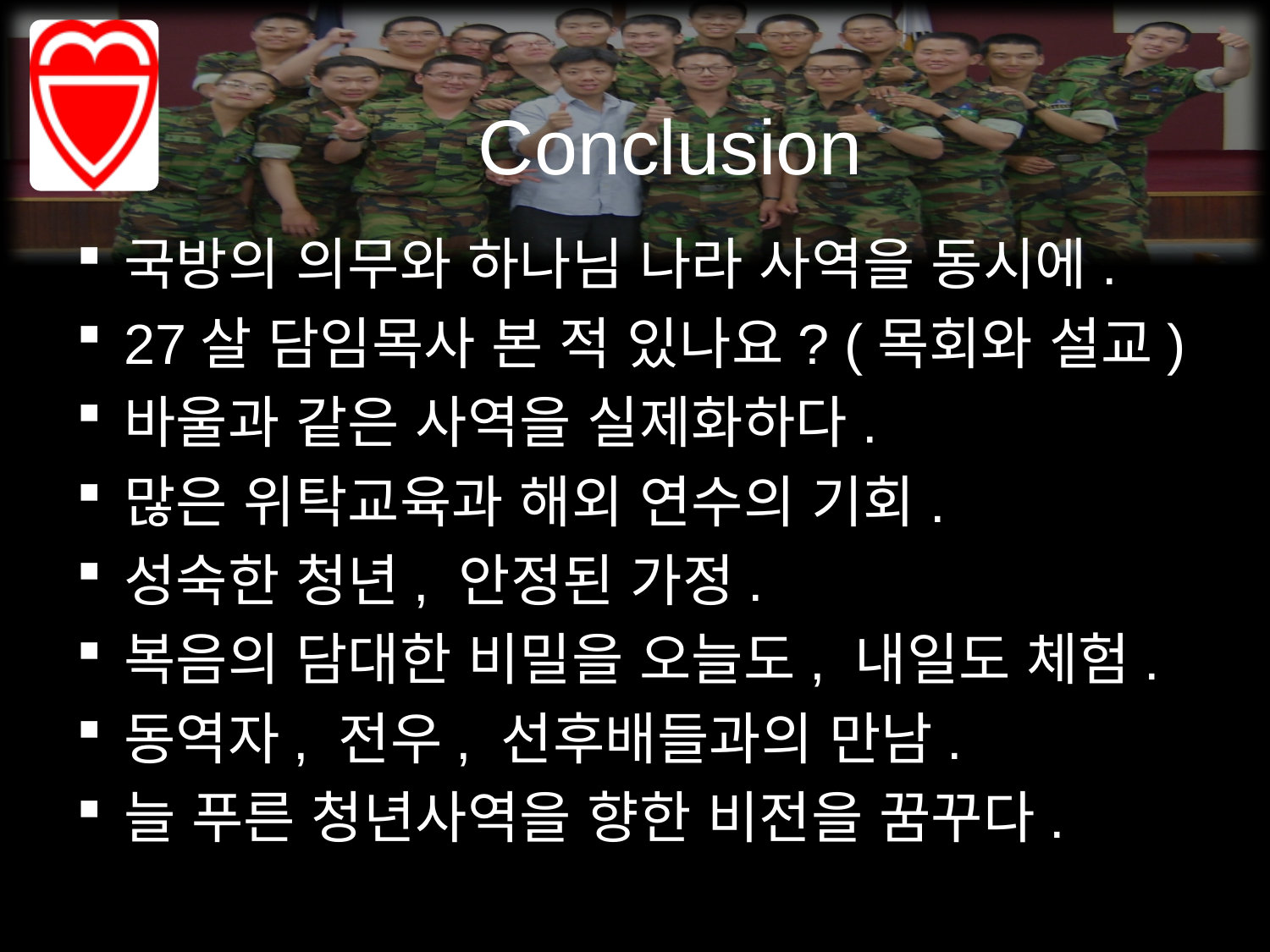

Conclusion
국방의 의무와 하나님 나라 사역을 동시에.
27살 담임목사 본 적 있나요? (목회와 설교)
바울과 같은 사역을 실제화하다.
많은 위탁교육과 해외 연수의 기회.
성숙한 청년, 안정된 가정.
복음의 담대한 비밀을 오늘도, 내일도 체험.
동역자, 전우, 선후배들과의 만남.
늘 푸른 청년사역을 향한 비전을 꿈꾸다.